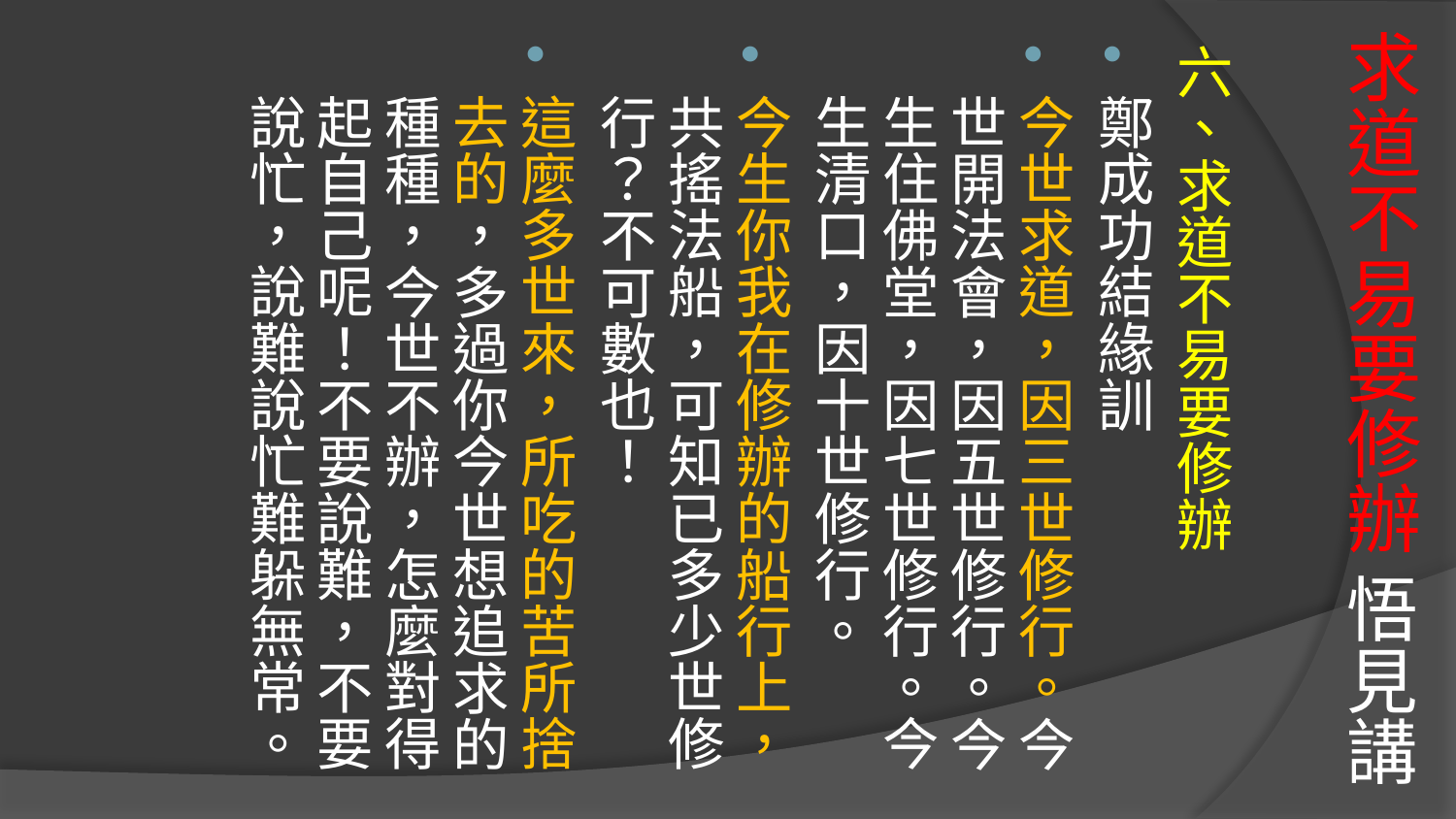

# 求道不易要修辦 悟見講
六、求道不易要修辦
鄭成功結緣訓
今世求道，因三世修行。今世開法會，因五世修行。今生住佛堂，因七世修行。今生清口，因十世修行。
今生你我在修辦的船行上，共搖法船，可知已多少世修行？不可數也！
這麼多世來，所吃的苦所捨去的，多過你今世想追求的種種，今世不辦，怎麼對得起自己呢！不要說難，不要說忙，說難說忙難躲無常。